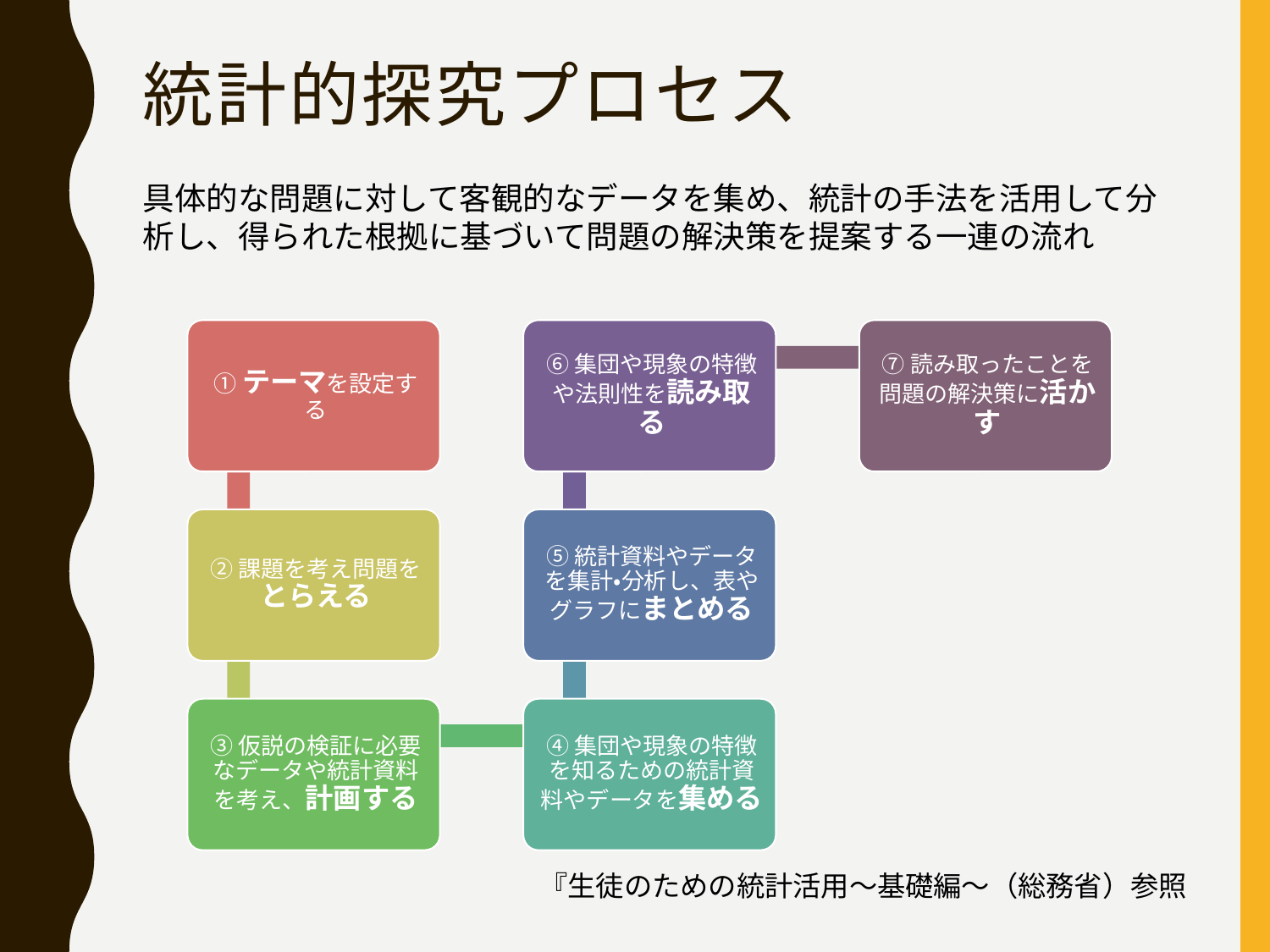

# 統計的探究プロセス
具体的な問題に対して客観的なデータを集め、統計の手法を活用して分析し、得られた根拠に基づいて問題の解決策を提案する一連の流れ
①テーマを設定する
②課題を考え問題をとらえる
③仮説の検証に必要なデータや統計資料を考え、計画する
④集団や現象の特徴を知るための統計資料やデータを集める
⑤統計資料やデータを集計・分析し、表やグラフにまとめる
⑥集団や現象の特徴や法則性を読み取る
⑦読み取ったことを問題の解決策に活かす
『生徒のための統計活用～基礎編～（総務省）参照